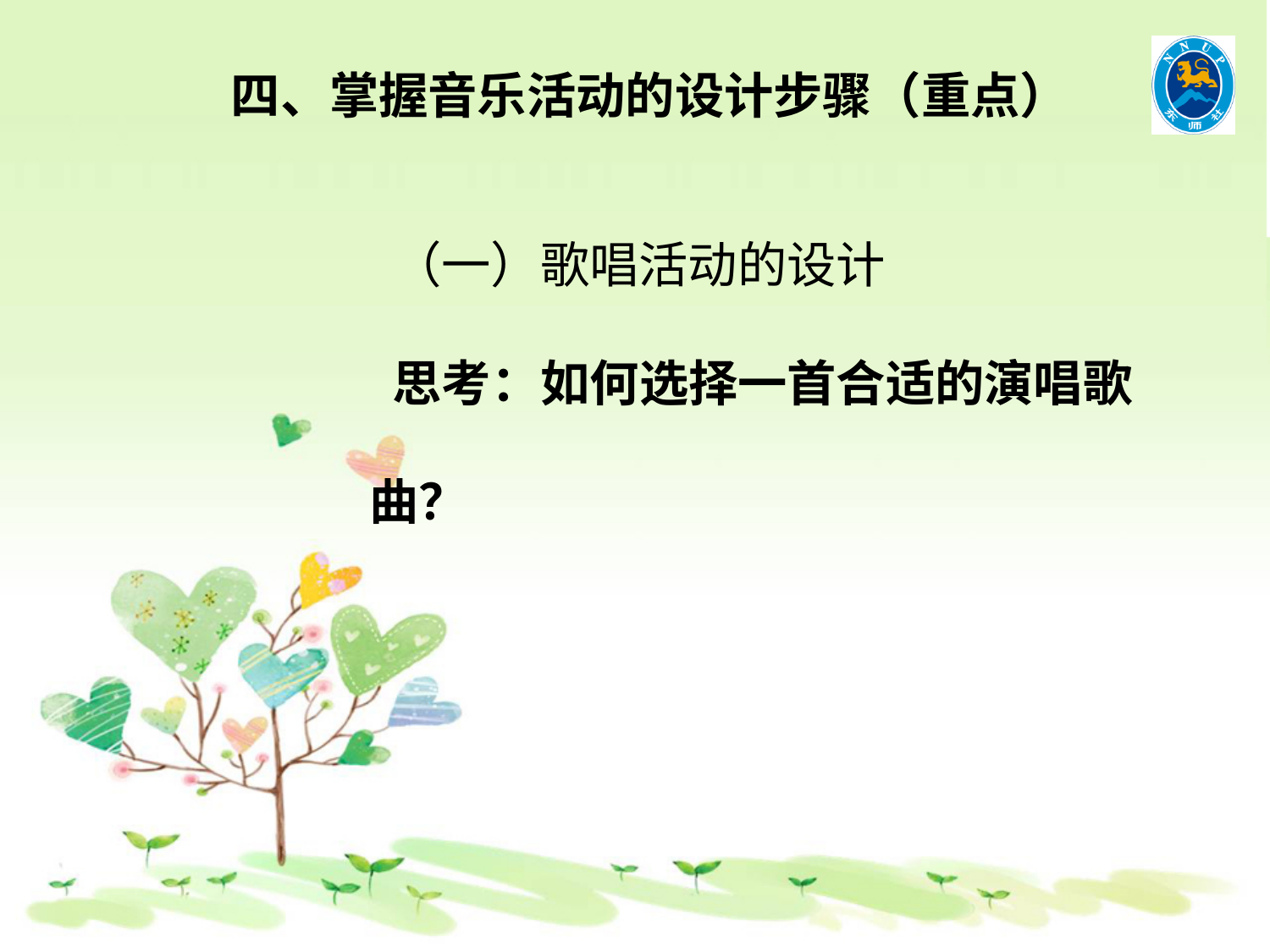

四、掌握音乐活动的设计步骤（重点）
 （一）歌唱活动的设计
 思考：如何选择一首合适的演唱歌曲？